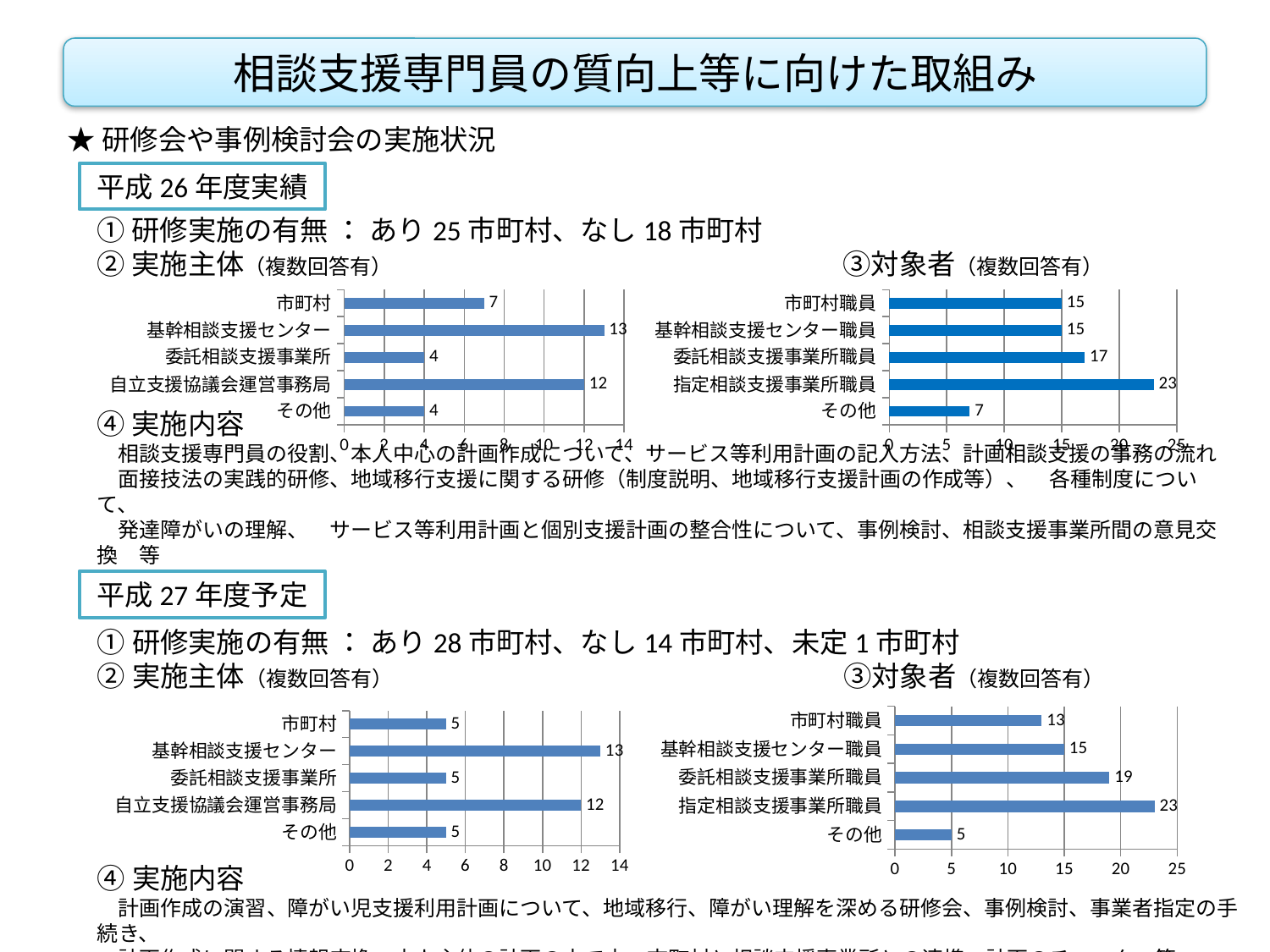

相談支援専門員の質向上等に向けた取組み
★研修会や事例検討会の実施状況
平成26年度実績
①研修実施の有無 ： あり25市町村、なし18市町村
②実施主体（複数回答有）　　　　　　　　　　　　　　　　③対象者（複数回答有）

④実施内容
　相談支援専門員の役割、本人中心の計画作成について、サービス等利用計画の記入方法、計画相談支援の事務の流れ
　面接技法の実践的研修、地域移行支援に関する研修（制度説明、地域移行支援計画の作成等）、　各種制度について、
　発達障がいの理解、　サービス等利用計画と個別支援計画の整合性について、事例検討、相談支援事業所間の意見交換　等

### Chart

| Category |  |
|---|---|
| その他 | 4.0 |
| 自立支援協議会運営事務局 | 12.0 |
| 委託相談支援事業所 | 4.0 |
| 基幹相談支援センター | 13.0 |
| 市町村 | 7.0 |

### Chart

| Category |  |
|---|---|
| その他 | 7.0 |
| 指定相談支援事業所職員 | 23.0 |
| 委託相談支援事業所職員 | 17.0 |
| 基幹相談支援センター職員 | 15.0 |
| 市町村職員 | 15.0 |
平成27年度予定
①研修実施の有無 ： あり28市町村、なし14市町村、未定1市町村
②実施主体（複数回答有）　　　　　　　　　　　　　　　　③対象者（複数回答有）

④実施内容
　計画作成の演習、障がい児支援利用計画について、地域移行、障がい理解を深める研修会、事例検討、事業者指定の手続き、
　計画作成に関する情報交換、本人主体の計画の立て方、市町村と相談支援事業所との連携、計画のチェック　等

### Chart

| Category |  |
|---|---|
| その他 | 5.0 |
| 指定相談支援事業所職員 | 23.0 |
| 委託相談支援事業所職員 | 19.0 |
| 基幹相談支援センター職員 | 15.0 |
| 市町村職員 | 13.0 |

### Chart

| Category |  |
|---|---|
| その他 | 5.0 |
| 自立支援協議会運営事務局 | 12.0 |
| 委託相談支援事業所 | 5.0 |
| 基幹相談支援センター | 13.0 |
| 市町村 | 5.0 |